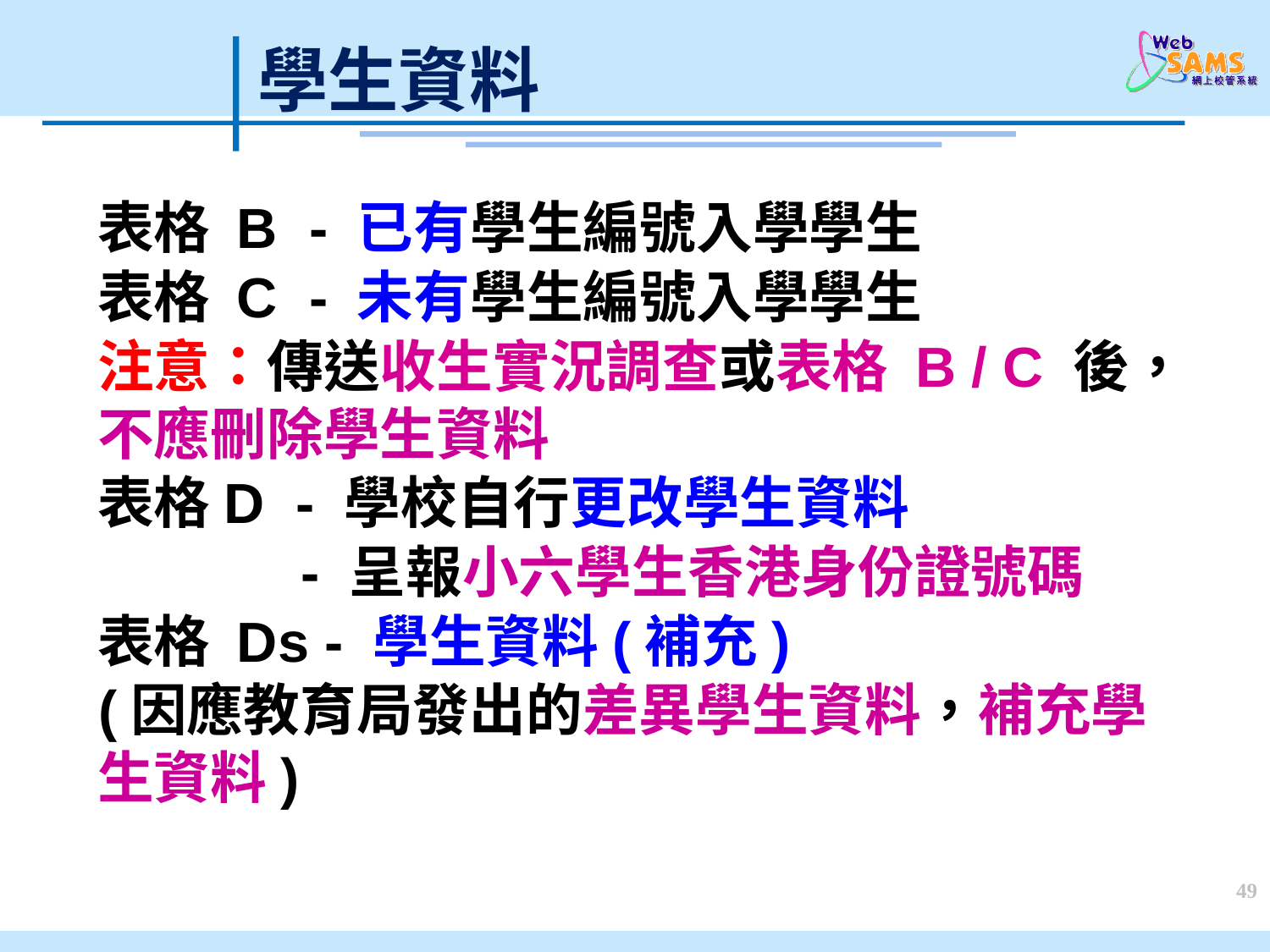

學生資料
表格 B  - 已有學生編號入學學生
表格 C  - 未有學生編號入學學生
注意：傳送收生實況調查或表格 B / C 後，不應刪除學生資料
表格D  - 學校自行更改學生資料
             - 呈報小六學生香港身份證號碼
表格 Ds - 學生資料(補充)
(因應教育局發出的差異學生資料，補充學生資料)
49